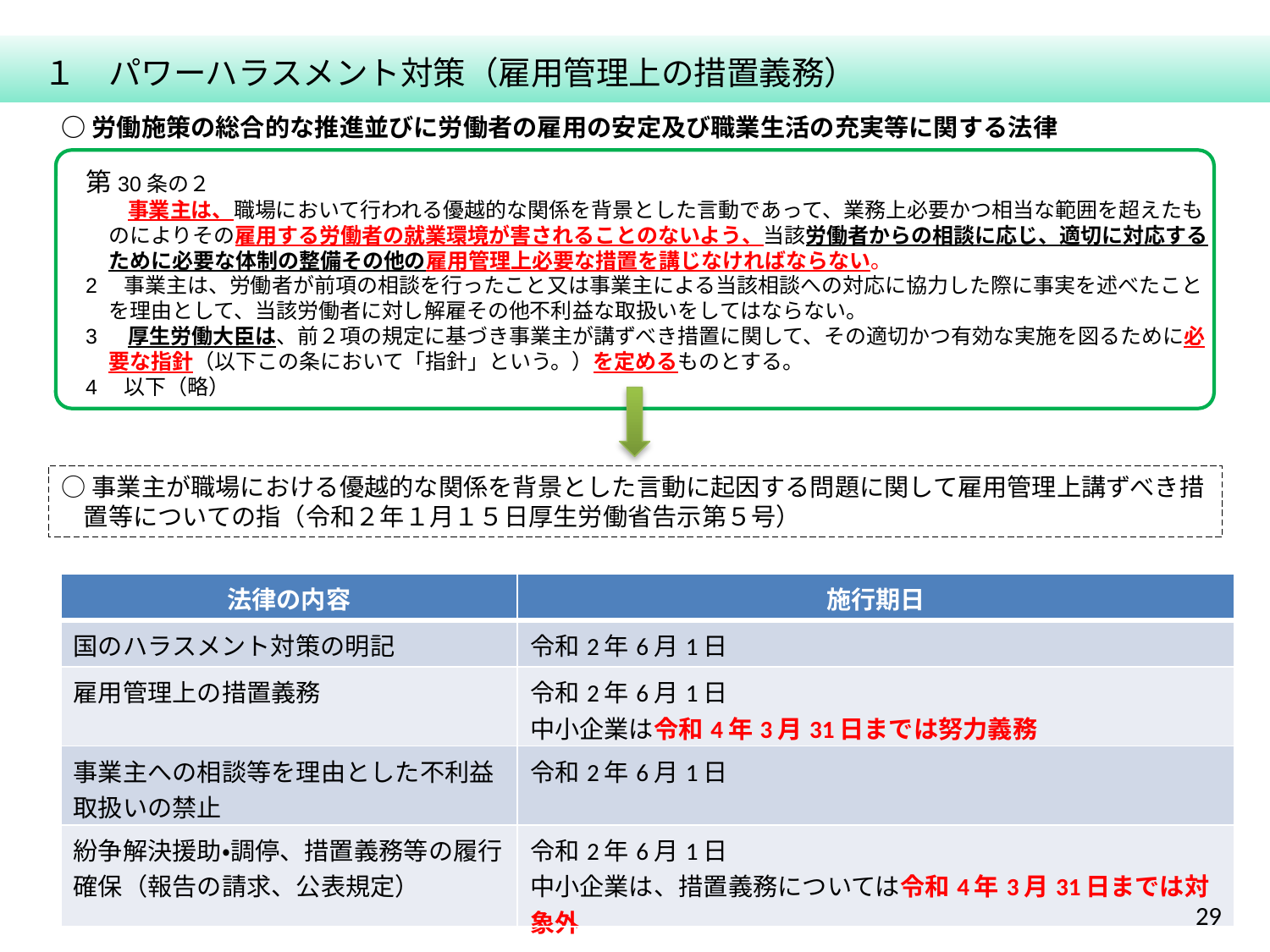

１　パワーハラスメント対策（雇用管理上の措置義務）
○労働施策の総合的な推進並びに労働者の雇用の安定及び職業生活の充実等に関する法律

第30条の２
　　事業主は、職場において行われる優越的な関係を背景とした言動であって、業務上必要かつ相当な範囲を超えたものによりその雇用する労働者の就業環境が害されることのないよう、当該労働者からの相談に応じ、適切に対応するために必要な体制の整備その他の雇用管理上必要な措置を講じなければならない。
2　事業主は、労働者が前項の相談を行ったこと又は事業主による当該相談への対応に協力した際に事実を述べたことを理由として、当該労働者に対し解雇その他不利益な取扱いをしてはならない。
3　 厚生労働大臣は、前２項の規定に基づき事業主が講ずべき措置に関して、その適切かつ有効な実施を図るために必要な指針（以下この条において「指針」という。）を定めるものとする。
4　以下（略）

○事業主が職場における優越的な関係を背景とした言動に起因する問題に関して雇用管理上講ずべき措置等についての指（令和２年１月１５日厚生労働省告示第５号）
| 法律の内容 | 施行期日 |
| --- | --- |
| 国のハラスメント対策の明記 | 令和2年6月1日 |
| 雇用管理上の措置義務 | 令和2年6月1日 中小企業は令和4年3月31日までは努力義務 |
| 事業主への相談等を理由とした不利益取扱いの禁止 | 令和2年6月1日 |
| 紛争解決援助・調停、措置義務等の履行確保（報告の請求、公表規定） | 令和2年6月1日 中小企業は、措置義務については令和4年3月31日までは対象外 |
29